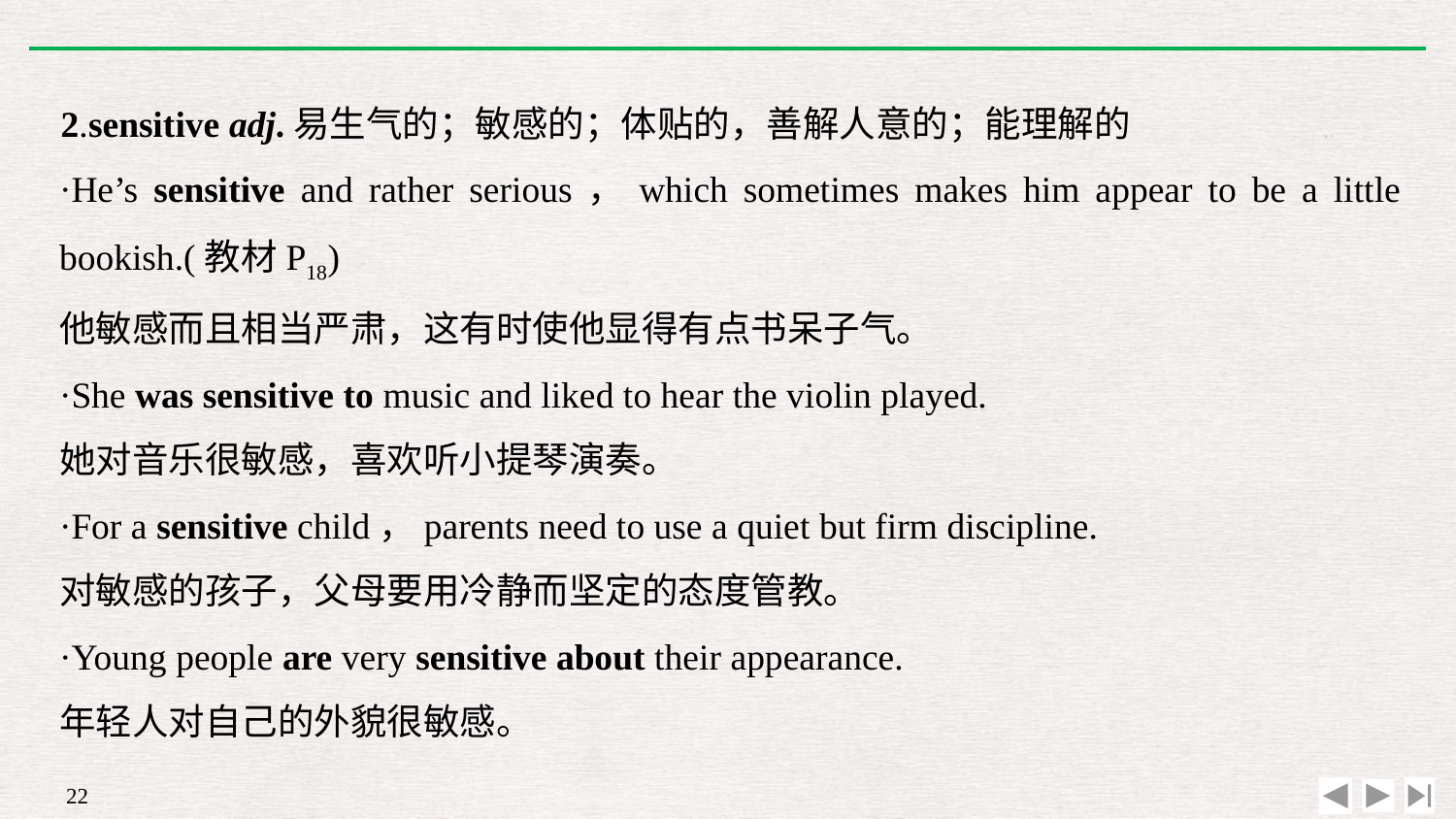

2.sensitive adj.易生气的；敏感的；体贴的，善解人意的；能理解的
·He’s sensitive and rather serious，which sometimes makes him appear to be a little bookish.(教材P18)
他敏感而且相当严肃，这有时使他显得有点书呆子气。
·She was sensitive to music and liked to hear the violin played.
她对音乐很敏感，喜欢听小提琴演奏。
·For a sensitive child，parents need to use a quiet but firm discipline.
对敏感的孩子，父母要用冷静而坚定的态度管教。
·Young people are very sensitive about their appearance.
年轻人对自己的外貌很敏感。